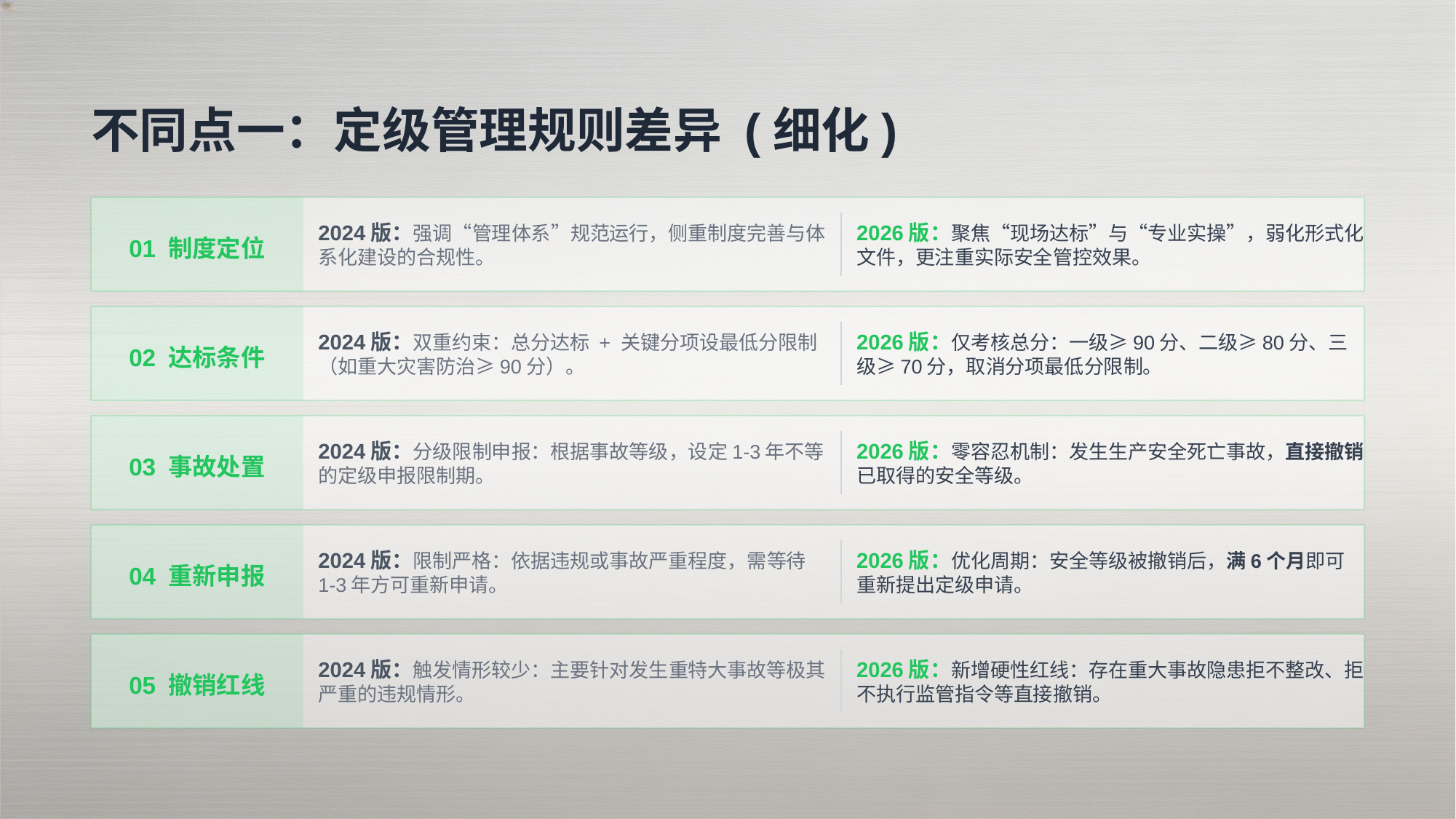

不同点一：定级管理规则差异 (细化)

01 制度定位
2024版：强调“管理体系”规范运行，侧重制度完善与体系化建设的合规性。
2026版：聚焦“现场达标”与“专业实操”，弱化形式化文件，更注重实际安全管控效果。

02 达标条件
2024版：双重约束：总分达标 + 关键分项设最低分限制（如重大灾害防治≥90分）。
2026版：仅考核总分：一级≥90分、二级≥80分、三级≥70分，取消分项最低分限制。

03 事故处置
2024版：分级限制申报：根据事故等级，设定1-3年不等的定级申报限制期。
2026版：零容忍机制：发生生产安全死亡事故，直接撤销已取得的安全等级。

04 重新申报
2024版：限制严格：依据违规或事故严重程度，需等待1-3年方可重新申请。
2026版：优化周期：安全等级被撤销后，满6个月即可重新提出定级申请。

05 撤销红线
2024版：触发情形较少：主要针对发生重特大事故等极其严重的违规情形。
2026版：新增硬性红线：存在重大事故隐患拒不整改、拒不执行监管指令等直接撤销。